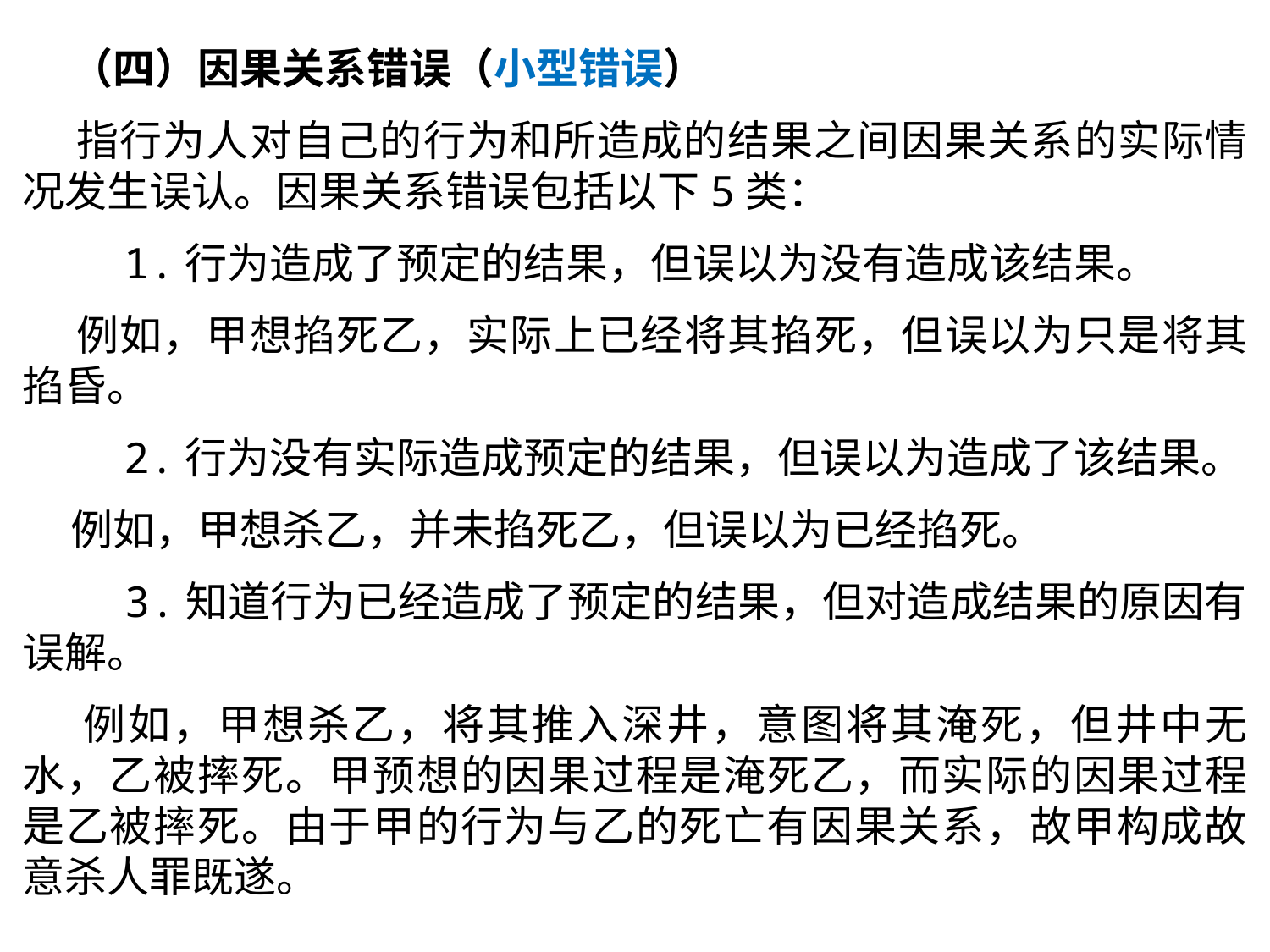

（四）因果关系错误（小型错误）

    指行为人对自己的行为和所造成的结果之间因果关系的实际情况发生误认。因果关系错误包括以下5类：

    1.行为造成了预定的结果，但误以为没有造成该结果。

    例如，甲想掐死乙，实际上已经将其掐死，但误以为只是将其掐昏。

    2.行为没有实际造成预定的结果，但误以为造成了该结果。

    例如，甲想杀乙，并未掐死乙，但误以为已经掐死。

    3.知道行为已经造成了预定的结果，但对造成结果的原因有误解。

    例如，甲想杀乙，将其推入深井，意图将其淹死，但井中无水，乙被摔死。甲预想的因果过程是淹死乙，而实际的因果过程是乙被摔死。由于甲的行为与乙的死亡有因果关系，故甲构成故意杀人罪既遂。